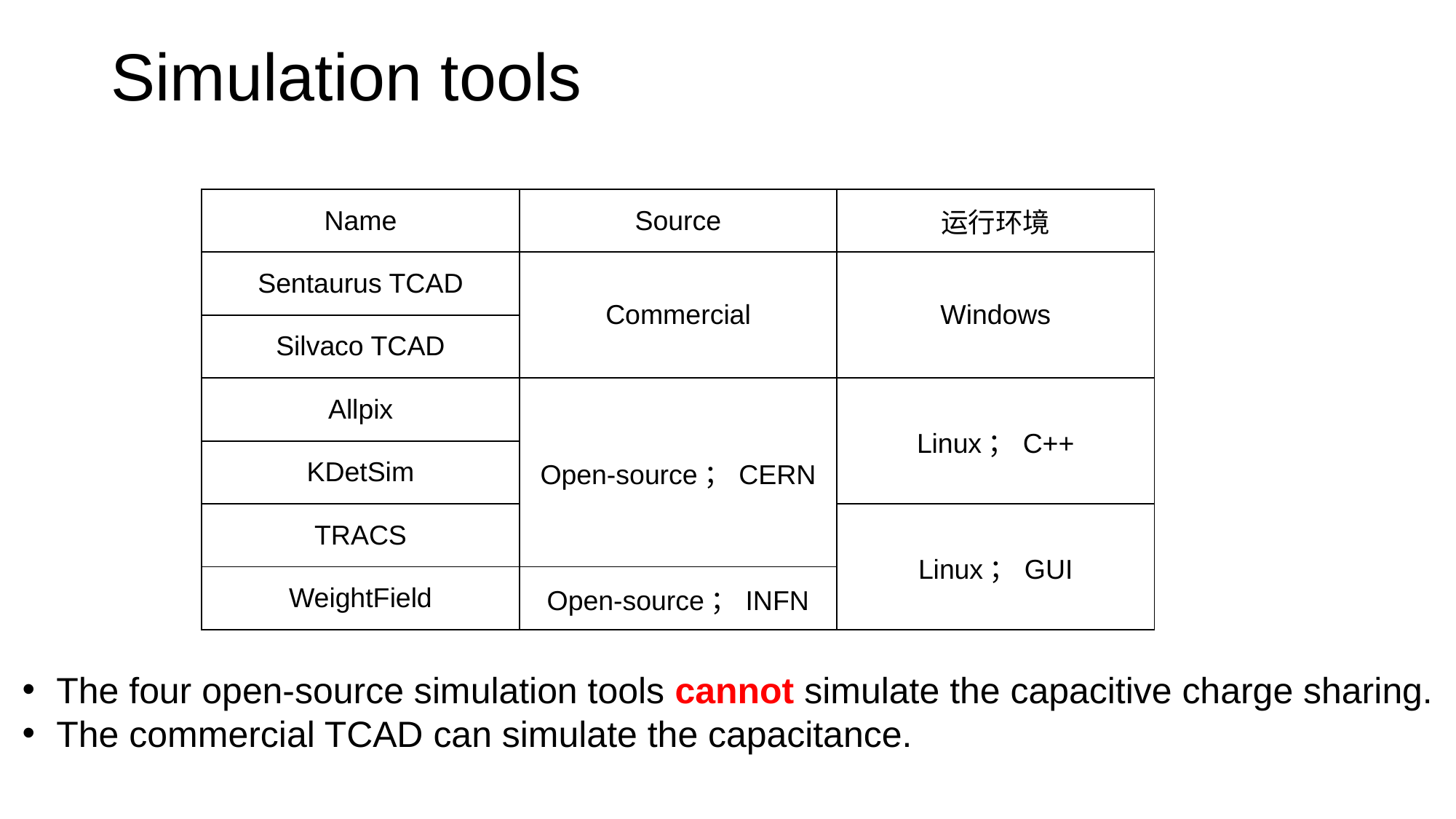

# Simulation tools
| Name | Source | 运行环境 |
| --- | --- | --- |
| Sentaurus TCAD | Commercial | Windows |
| Silvaco TCAD |  |  |
| Allpix | Open-source；CERN | Linux；C++ |
| KDetSim |  |  |
| TRACS |  | Linux；GUI |
| WeightField | Open-source；INFN |  |
The four open-source simulation tools cannot simulate the capacitive charge sharing.
The commercial TCAD can simulate the capacitance.